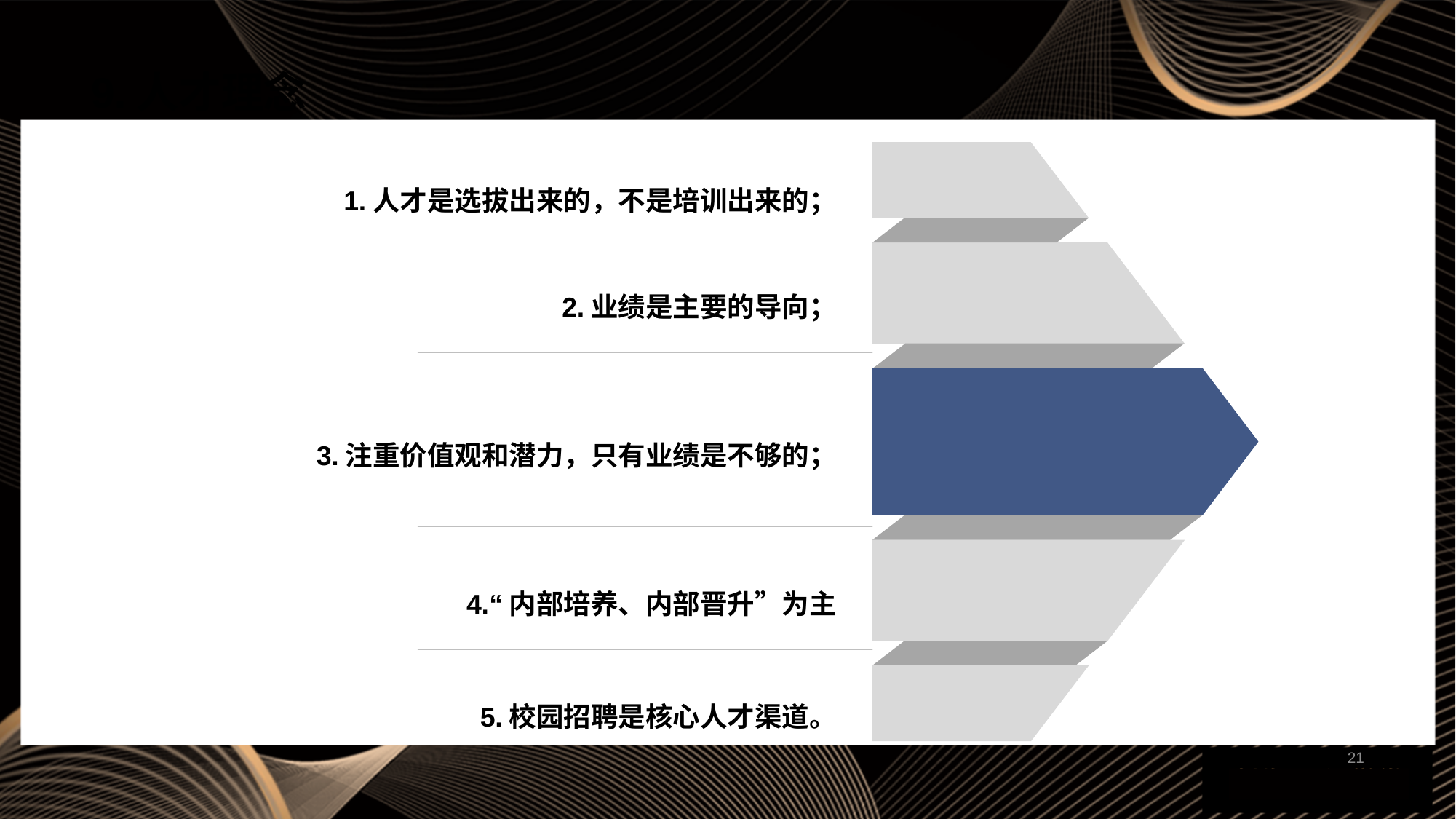

# 9.人才理念

1.人才是选拔出来的，不是培训出来的；
2.业绩是主要的导向；
3.注重价值观和潜力，只有业绩是不够的；
4.“内部培养、内部晋升”为主
5.校园招聘是核心人才渠道。
21